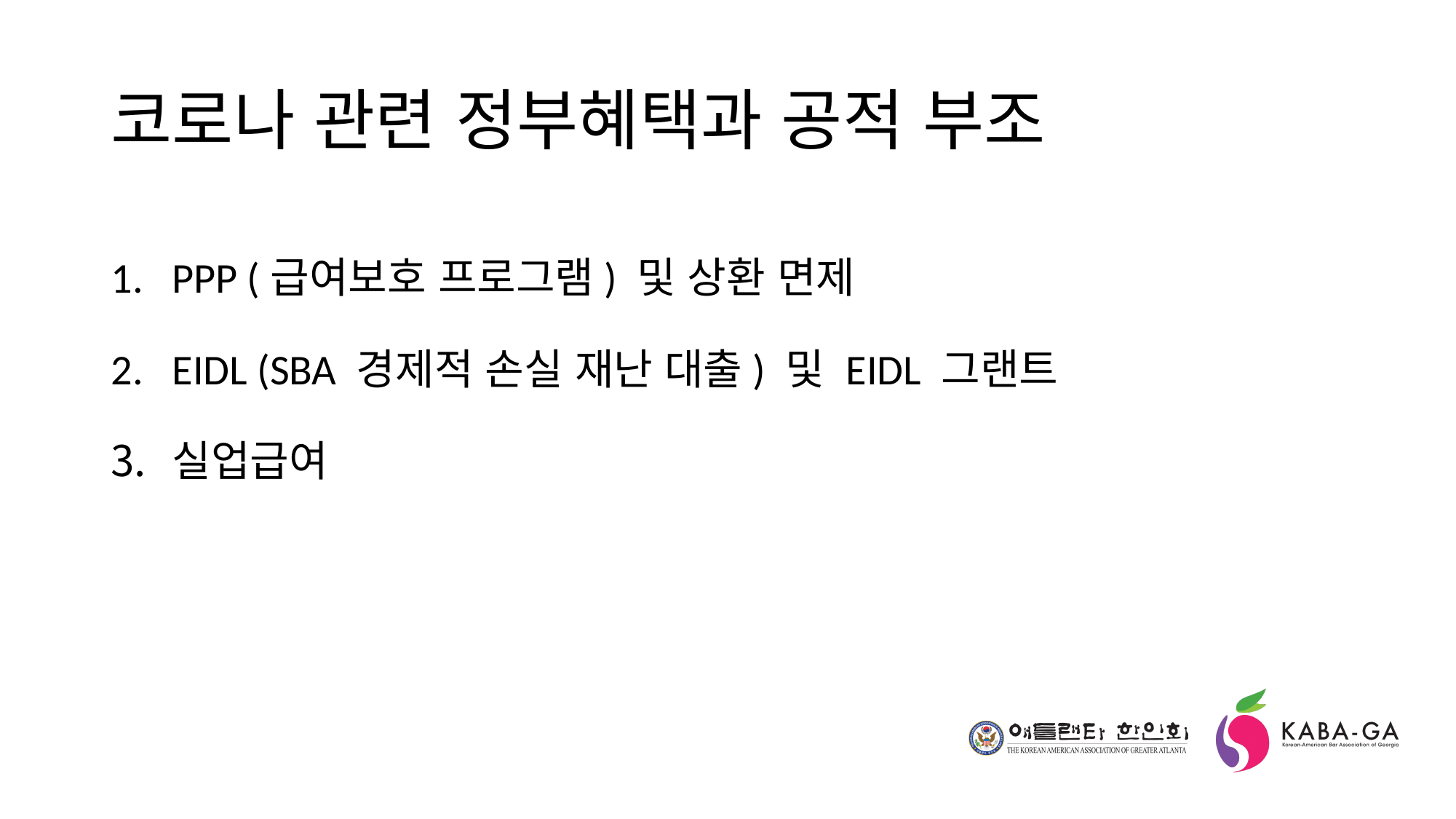

# 코로나 관련 정부혜택과 공적 부조

PPP (급여보호 프로그램) 및 상환 면제
EIDL (SBA 경제적 손실 재난 대출) 및 EIDL 그랜트
실업급여